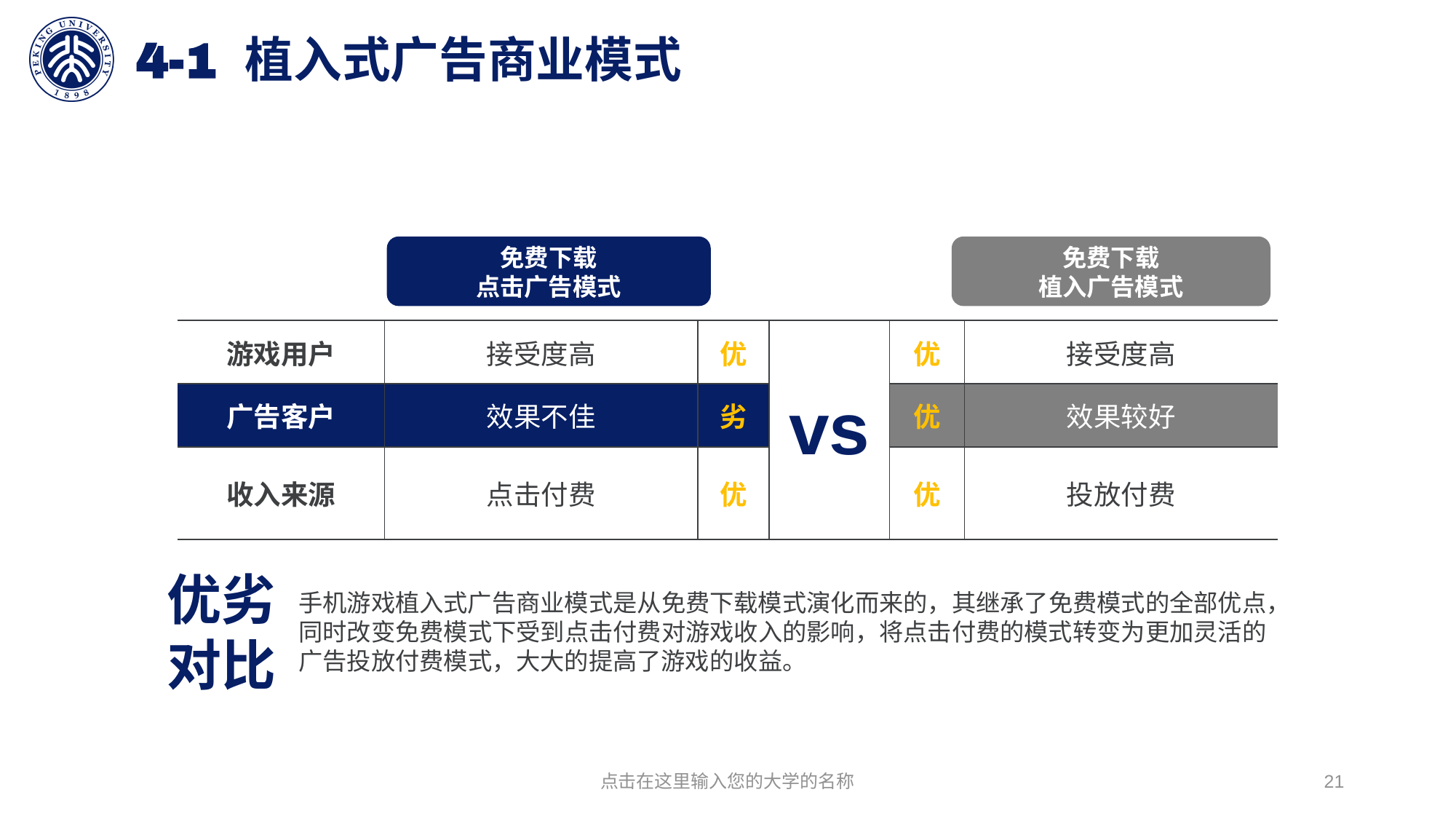

# 4-1 植入式广告商业模式
免费下载
点击广告模式
免费下载
植入广告模式
| 游戏用户 | 接受度高 | 优 | vs | 优 | 接受度高 |
| --- | --- | --- | --- | --- | --- |
| 广告客户 | 效果不佳 | 劣 |  | 优 | 效果较好 |
| 收入来源 | 点击付费 | 优 |  | 优 | 投放付费 |
优劣
对比
手机游戏植入式广告商业模式是从免费下载模式演化而来的，其继承了免费模式的全部优点，同时改变免费模式下受到点击付费对游戏收入的影响，将点击付费的模式转变为更加灵活的广告投放付费模式，大大的提高了游戏的收益。
点击在这里输入您的大学的名称
21